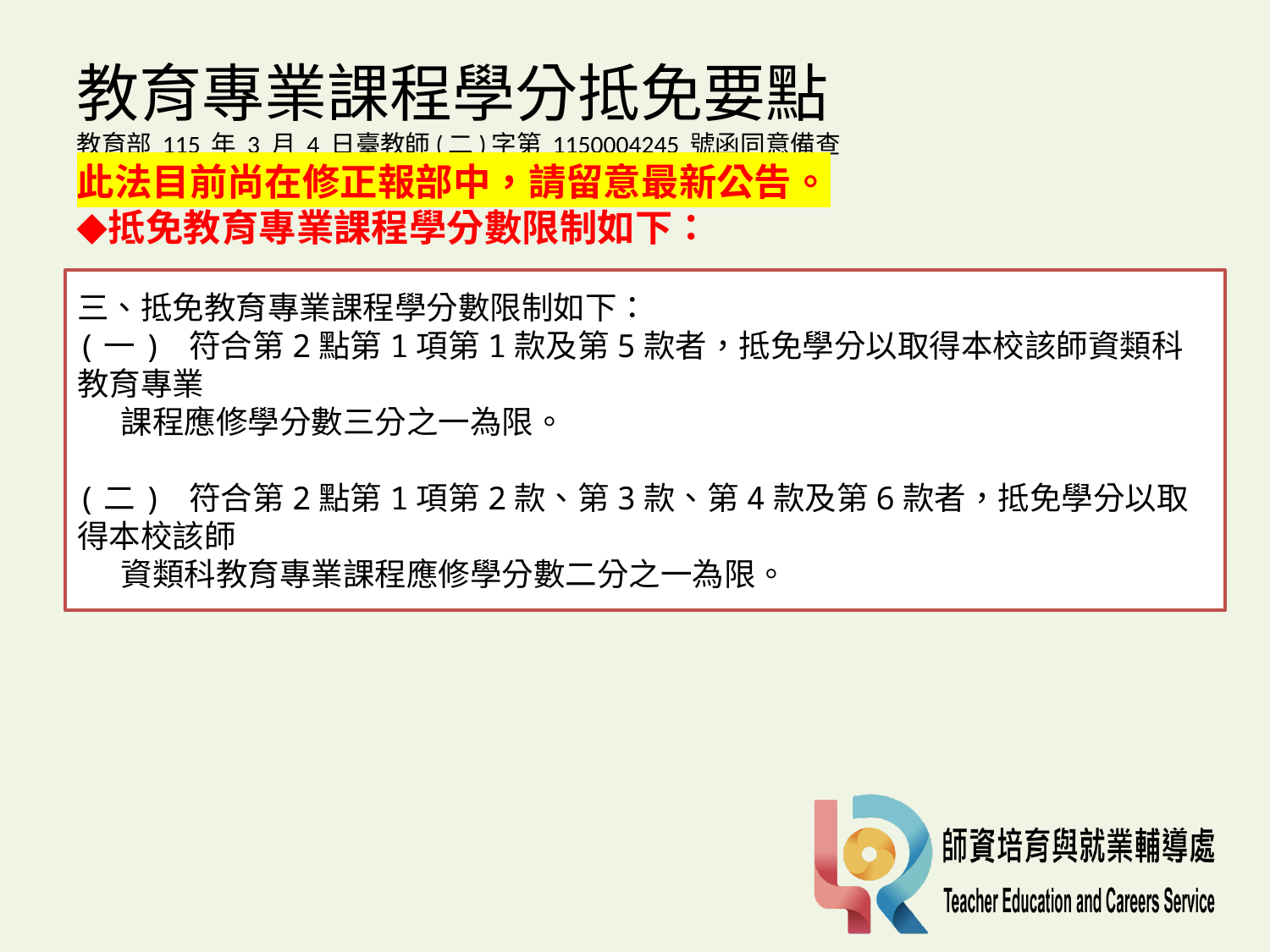

# 教育專業課程學分抵免要點 教育部 115 年 3 月 4 日臺教師(二)字第 1150004245 號函同意備查 此法目前尚在修正報部中，請留意最新公告。 ◆抵免教育專業課程學分數限制如下：
三、抵免教育專業課程學分數限制如下：
(一) 符合第2點第1項第1款及第5款者，抵免學分以取得本校該師資類科教育專業
     課程應修學分數三分之一為限。

(二) 符合第2點第1項第2款、第3款、第4款及第6款者，抵免學分以取得本校該師
     資類科教育專業課程應修學分數二分之一為限。